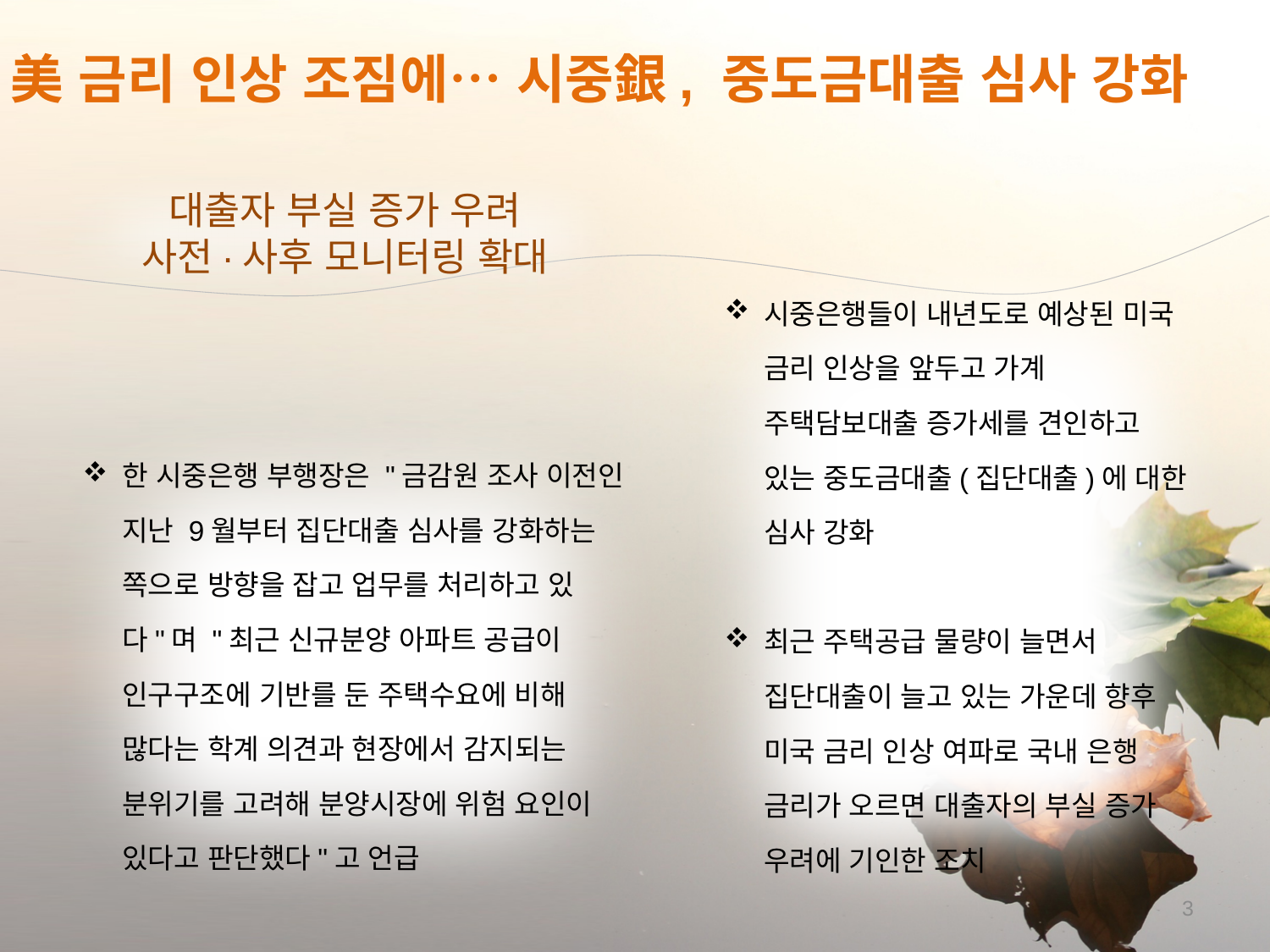

美 금리 인상 조짐에… 시중銀, 중도금대출 심사 강화
대출자 부실 증가 우려
사전·사후 모니터링 확대

시중은행들이 내년도로 예상된 미국 금리 인상을 앞두고 가계 주택담보대출 증가세를 견인하고 있는 중도금대출(집단대출)에 대한 심사 강화

최근 주택공급 물량이 늘면서 집단대출이 늘고 있는 가운데 향후 미국 금리 인상 여파로 국내 은행 금리가 오르면 대출자의 부실 증가 우려에 기인한 조치
한 시중은행 부행장은 "금감원 조사 이전인 지난 9월부터 집단대출 심사를 강화하는 쪽으로 방향을 잡고 업무를 처리하고 있다"며 "최근 신규분양 아파트 공급이 인구구조에 기반를 둔 주택수요에 비해 많다는 학계 의견과 현장에서 감지되는 분위기를 고려해 분양시장에 위험 요인이 있다고 판단했다"고 언급
3